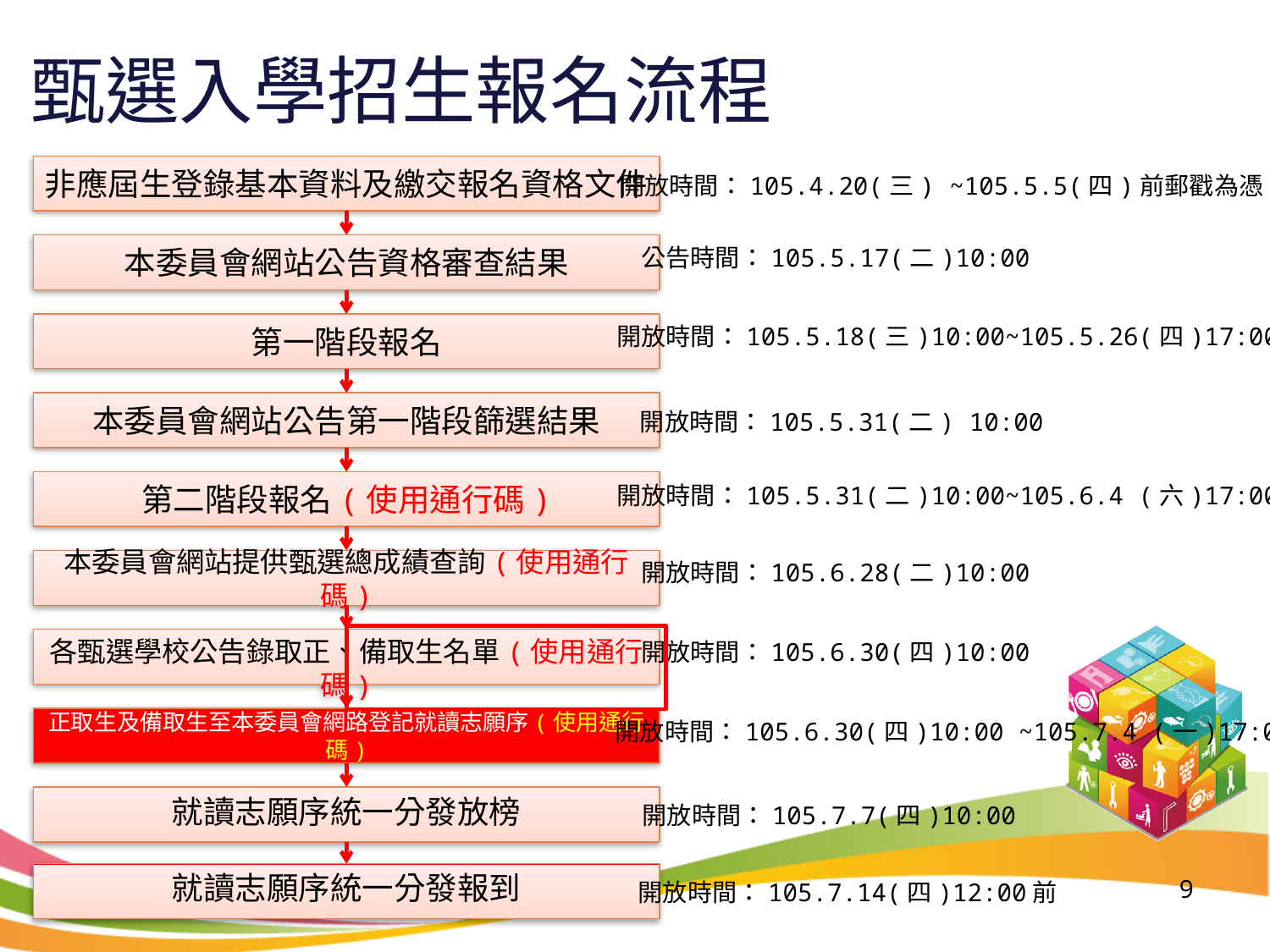

甄選入學招生報名流程
非應屆生登錄基本資料及繳交報名資格文件
開放時間：105.4.20(三) ~105.5.5(四)前郵戳為憑
本委員會網站公告資格審查結果
公告時間：105.5.17(二)10:00
第一階段報名
開放時間：105.5.18(三)10:00~105.5.26(四)17:00
本委員會網站公告第一階段篩選結果
開放時間：105.5.31(二) 10:00
第二階段報名(使用通行碼)
開放時間：105.5.31(二)10:00~105.6.4 (六)17:00
本委員會網站提供甄選總成績查詢(使用通行碼)
開放時間：105.6.28(二)10:00
各甄選學校公告錄取正、備取生名單(使用通行碼)
開放時間：105.6.30(四)10:00
正取生及備取生至本委員會網路登記就讀志願序(使用通行碼)
開放時間：105.6.30(四)10:00 ~105.7.4 (一)17:00
就讀志願序統一分發放榜
開放時間：105.7.7(四)10:00
就讀志願序統一分發報到
9
開放時間：105.7.14(四)12:00前